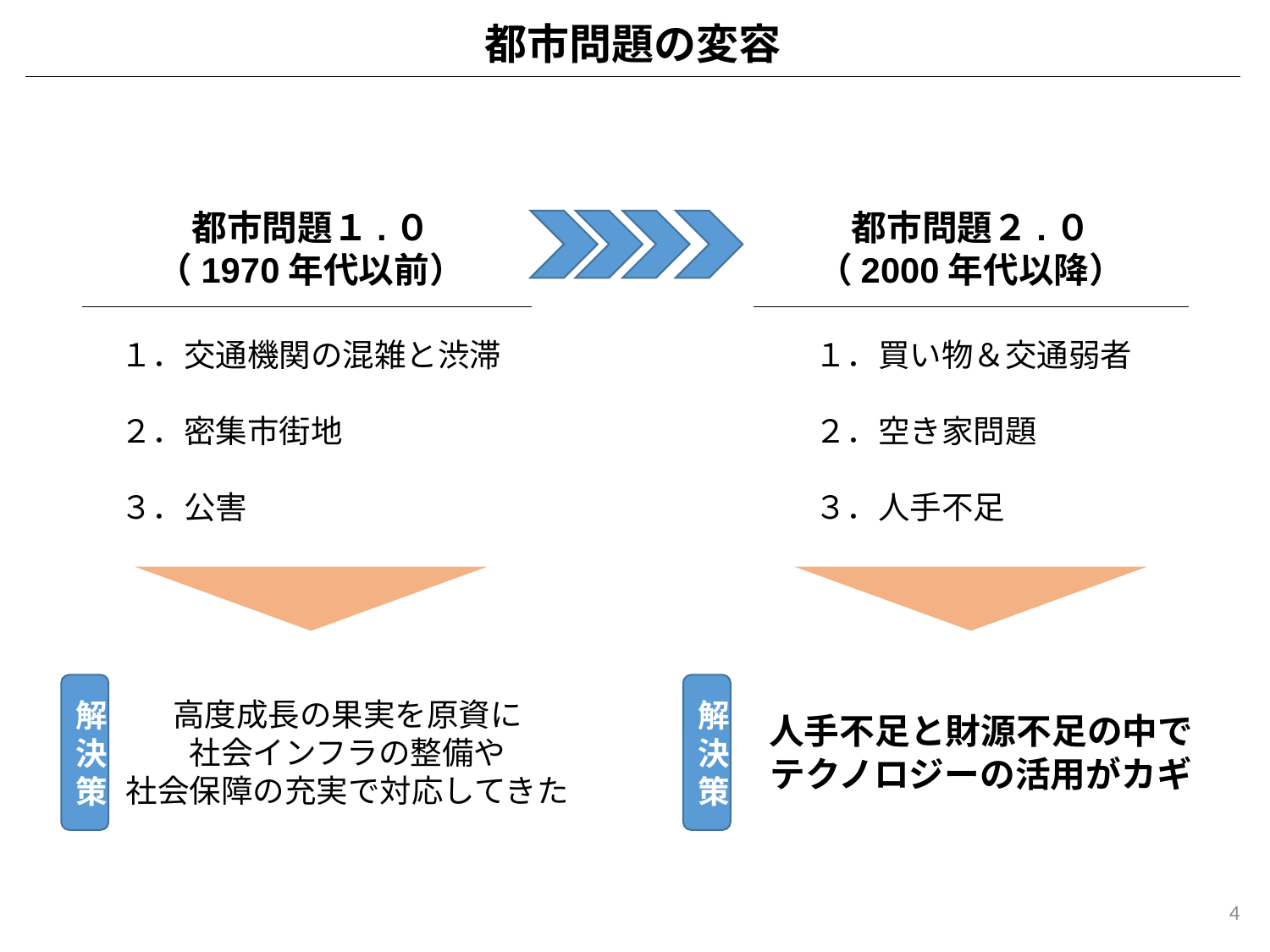

都市問題の変容
都市問題１.０
（1970年代以前）
都市問題２.０
（2000年代以降）

１．交通機関の混雑と渋滞

２．密集市街地

３．公害
１．買い物＆交通弱者

２．空き家問題

３．人手不足

解決策
解決策
高度成長の果実を原資に
社会インフラの整備や
社会保障の充実で対応してきた
人手不足と財源不足の中で
テクノロジーの活用がカギ
4